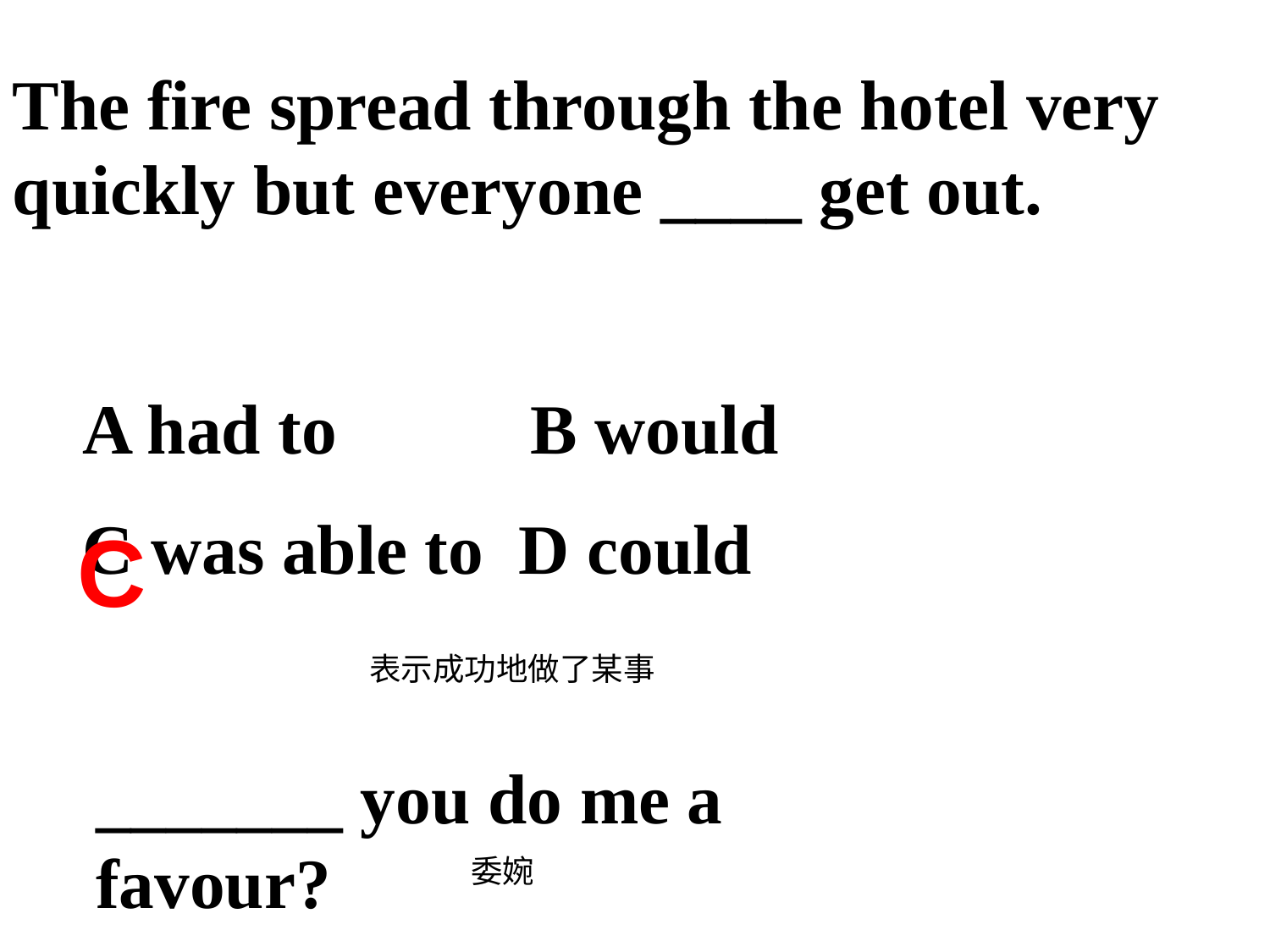

The fire spread through the hotel very quickly but everyone ____ get out.

    A had to           B would
    C was able to  D could

C
表示成功地做了某事
_______ you do me a favour?
委婉